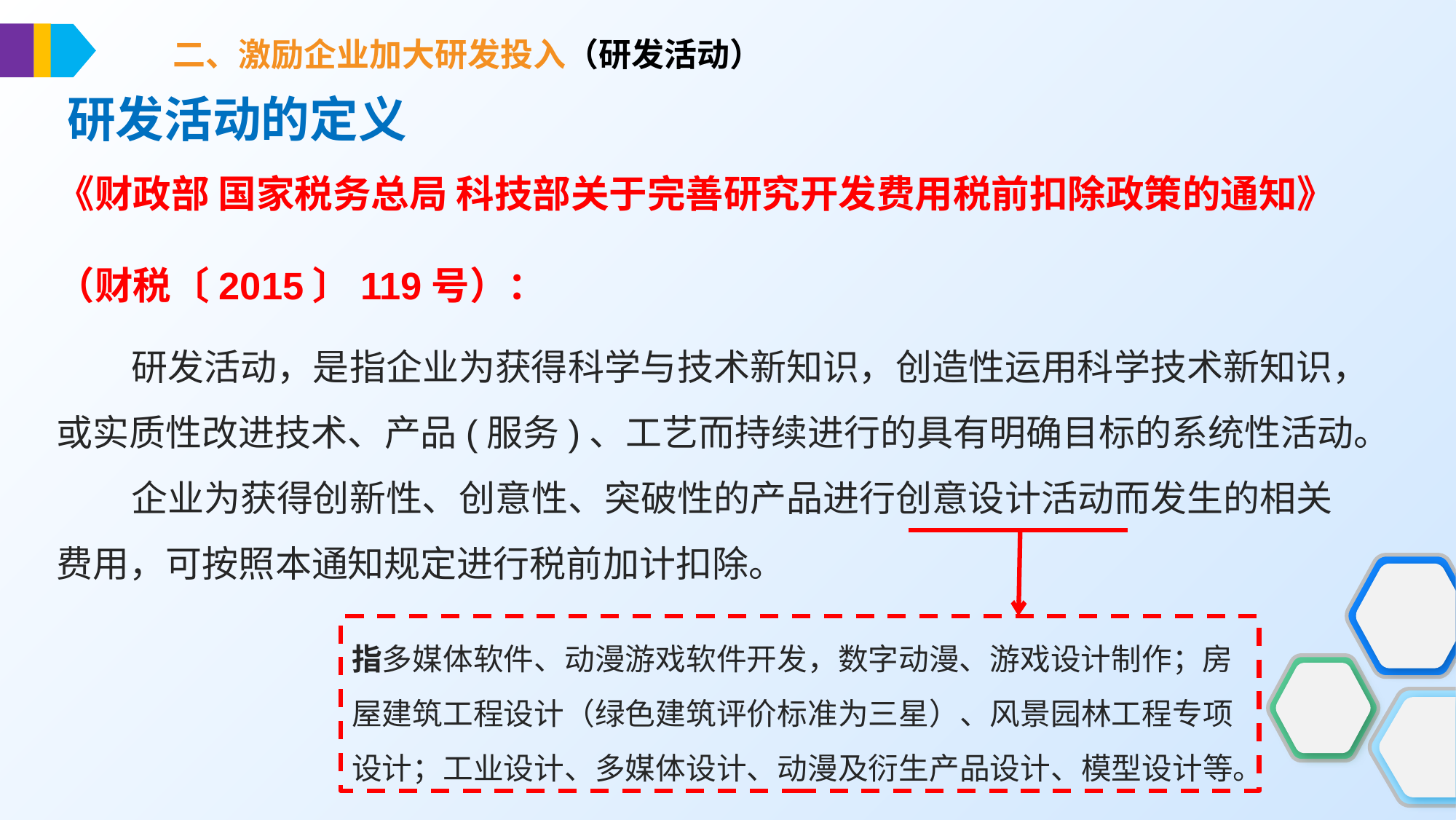

二、激励企业加大研发投入（研发活动）
研发活动的定义
《财政部 国家税务总局 科技部关于完善研究开发费用税前扣除政策的通知》（财税〔2015〕119号）：
        研发活动，是指企业为获得科学与技术新知识，创造性运用科学技术新知识，或实质性改进技术、产品(服务)、工艺而持续进行的具有明确目标的系统性活动。
        企业为获得创新性、创意性、突破性的产品进行创意设计活动而发生的相关费用，可按照本通知规定进行税前加计扣除。

指多媒体软件、动漫游戏软件开发，数字动漫、游戏设计制作；房屋建筑工程设计（绿色建筑评价标准为三星）、风景园林工程专项设计；工业设计、多媒体设计、动漫及衍生产品设计、模型设计等。